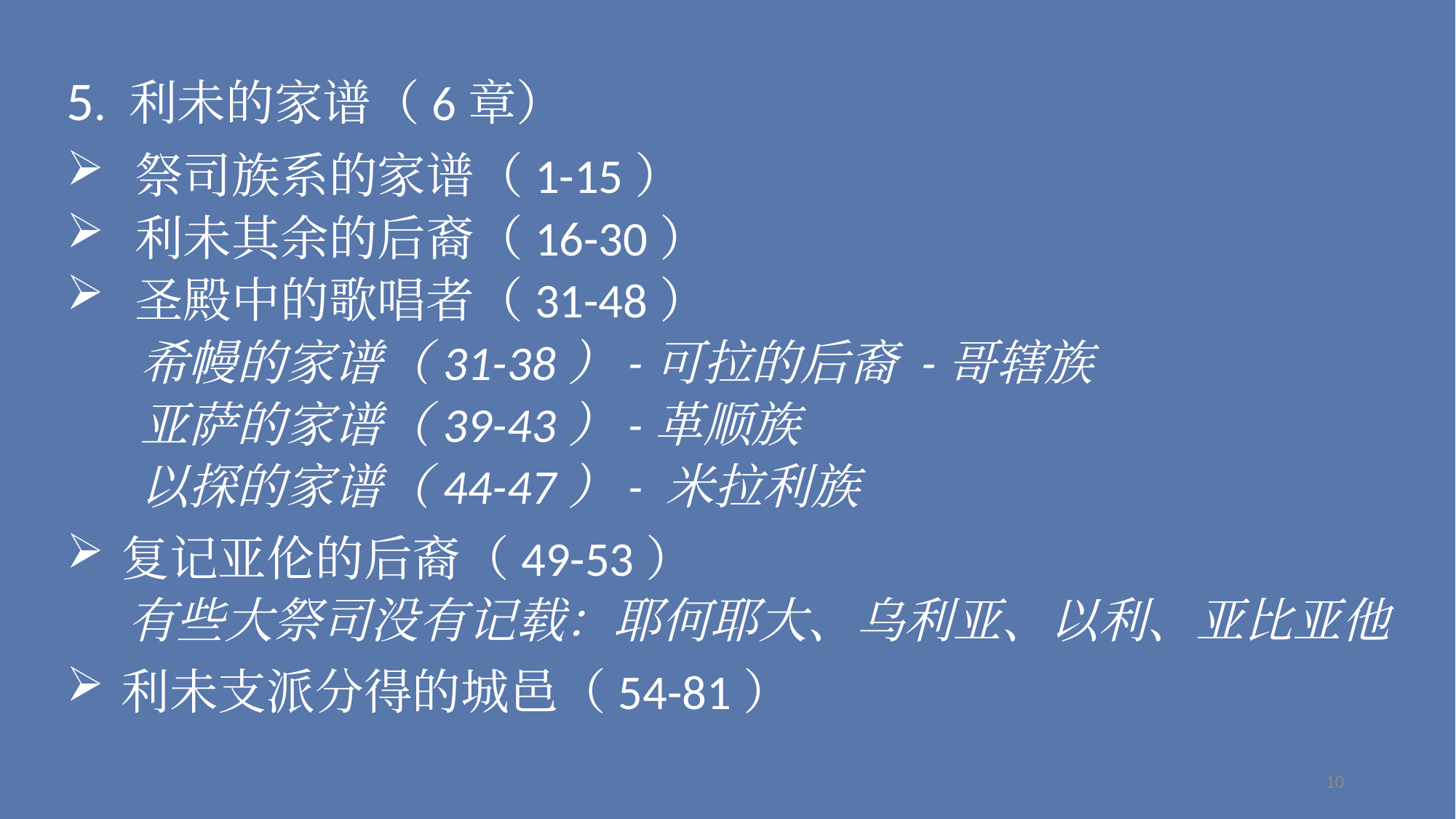

5. 利未的家谱（6章）
祭司族系的家谱（1-15）
利未其余的后裔（16-30）
圣殿中的歌唱者（31-48）
     希幔的家谱（31-38）-可拉的后裔 -哥辖族
     亚萨的家谱（39-43）-革顺族
     以探的家谱（44-47）- 米拉利族
复记亚伦的后裔（49-53）
    有些大祭司没有记载：耶何耶大、乌利亚、以利、亚比亚他
利未支派分得的城邑（54-81）

10